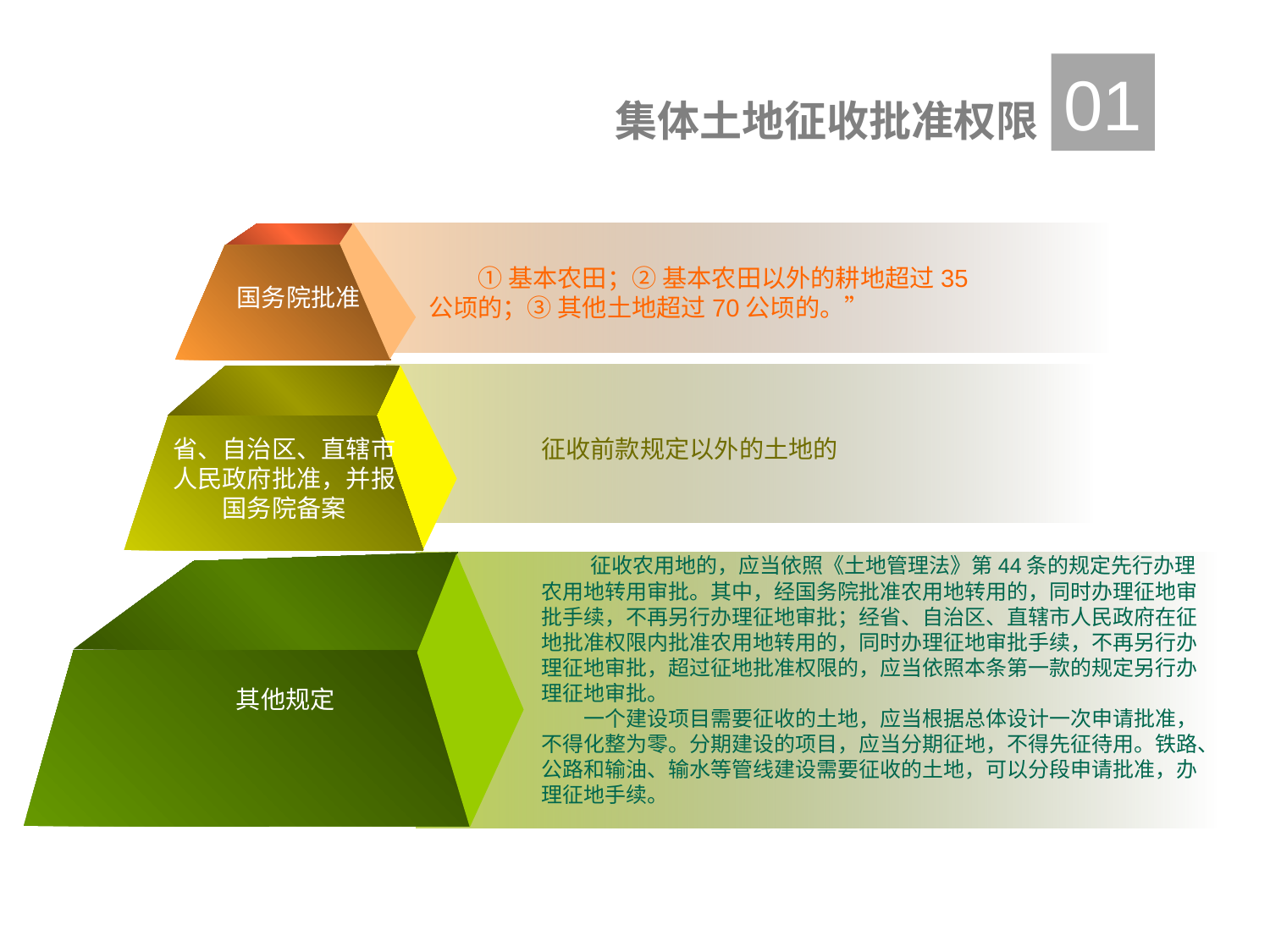

01
集体土地征收批准权限

　　① 基本农田；② 基本农田以外的耕地超过35公顷的；③ 其他土地超过70公顷的。”
国务院批准

省、自治区、直辖市人民政府批准，并报国务院备案
征收前款规定以外的土地的
　　征收农用地的，应当依照《土地管理法》第44条的规定先行办理农用地转用审批。其中，经国务院批准农用地转用的，同时办理征地审批手续，不再另行办理征地审批；经省、自治区、直辖市人民政府在征地批准权限内批准农用地转用的，同时办理征地审批手续，不再另行办理征地审批，超过征地批准权限的，应当依照本条第一款的规定另行办理征地审批。
　　一个建设项目需要征收的土地，应当根据总体设计一次申请批准，不得化整为零。分期建设的项目，应当分期征地，不得先征待用。铁路、公路和输油、输水等管线建设需要征收的土地，可以分段申请批准，办理征地手续。

其他规定